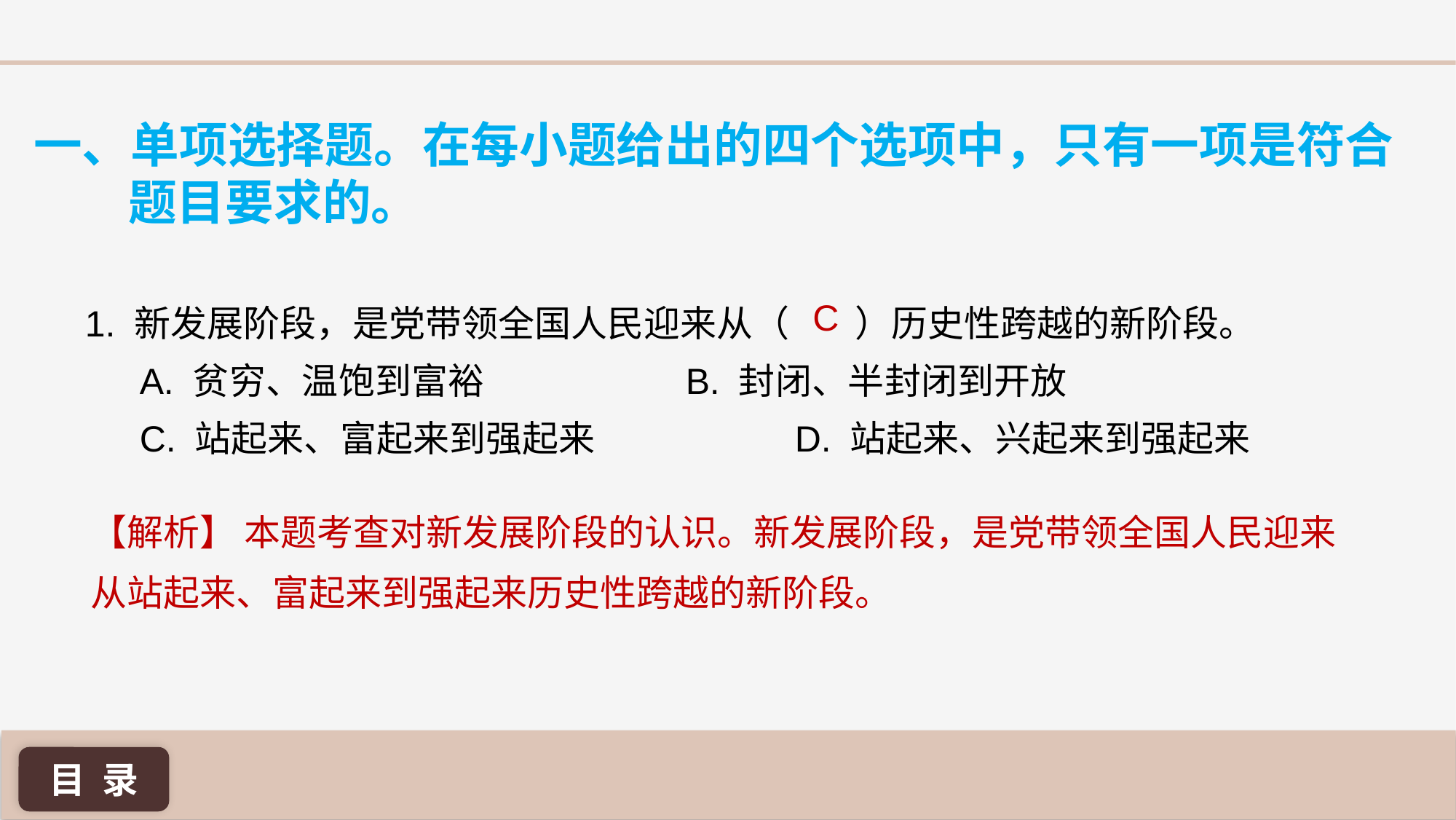

一、单项选择题。在每小题给出的四个选项中，只有一项是符合题目要求的。
C
1. 新发展阶段，是党带领全国人民迎来从（        ）历史性跨越的新阶段。
A. 贫穷、温饱到富裕 		B. 封闭、半封闭到开放
C. 站起来、富起来到强起来 		D. 站起来、兴起来到强起来
【解析】 本题考查对新发展阶段的认识。新发展阶段，是党带领全国人民迎来从站起来、富起来到强起来历史性跨越的新阶段。